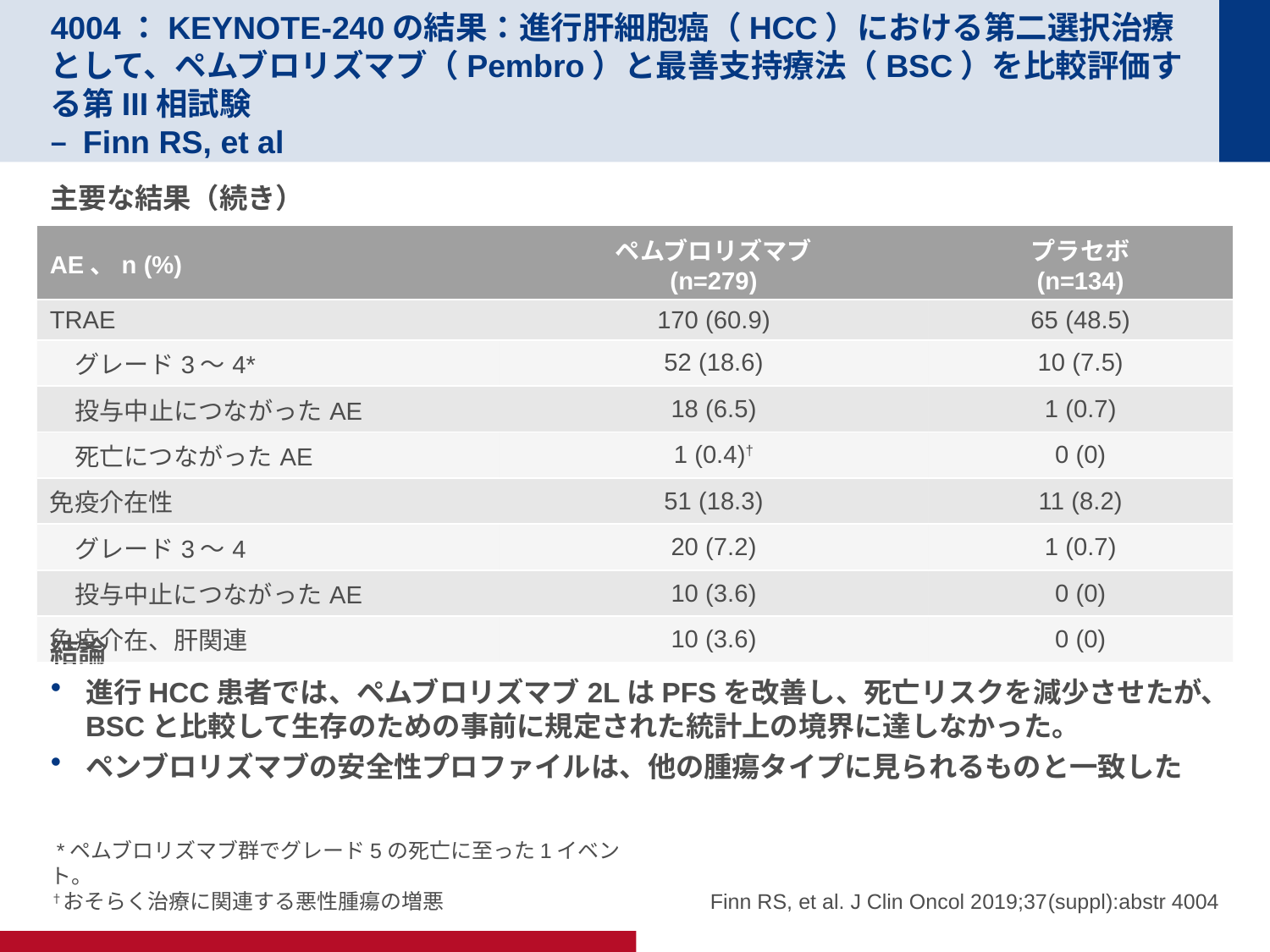

# 4004：KEYNOTE-240の結果：進行肝細胞癌（HCC）における第二選択治療として、ペムブロリズマブ（Pembro）と最善支持療法（BSC）を比較評価する第III相試験 – Finn RS, et al
主要な結果（続き）
結論
進行HCC患者では、ペムブロリズマブ2LはPFSを改善し、死亡リスクを減少させたが、BSCと比較して生存のための事前に規定された統計上の境界に達しなかった。
ペンブロリズマブの安全性プロファイルは、他の腫瘍タイプに見られるものと一致した
| AE、n (%) | ペムブロリズマブ (n=279) | プラセボ (n=134) |
| --- | --- | --- |
| TRAE | 170 (60.9) | 65 (48.5) |
| グレード3～4\* | 52 (18.6) | 10 (7.5) |
| 投与中止につながったAE | 18 (6.5) | 1 (0.7) |
| 死亡につながったAE | 1 (0.4)† | 0 (0) |
| 免疫介在性 | 51 (18.3) | 11 (8.2) |
| グレード3～4 | 20 (7.2) | 1 (0.7) |
| 投与中止につながったAE | 10 (3.6) | 0 (0) |
| 免疫介在、肝関連 | 10 (3.6) | 0 (0) |
 *ペムブロリズマブ群でグレード5の死亡に至った1イベント。
†おそらく治療に関連する悪性腫瘍の増悪
Finn RS, et al. J Clin Oncol 2019;37(suppl):abstr 4004